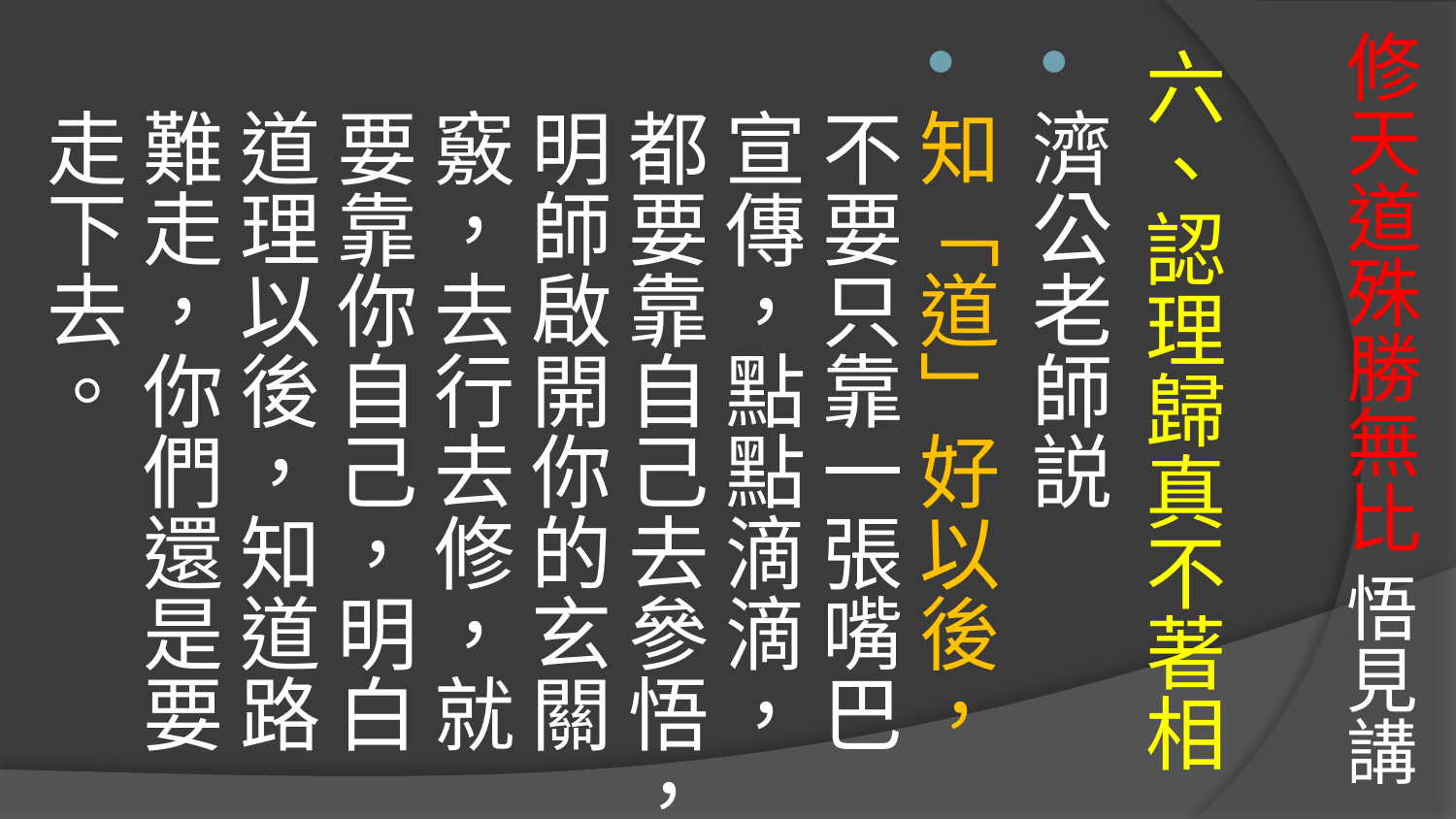

# 修天道殊勝無比 悟見講
六、認理歸真不著相
濟公老師説
知「道」好以後，不要只靠一張嘴巴宣傳，點點滴滴，都要靠自己去參悟，明師啟開你的玄關竅，去行去修，就要靠你自己，明白道理以後，知道路難走，你們還是要走下去。